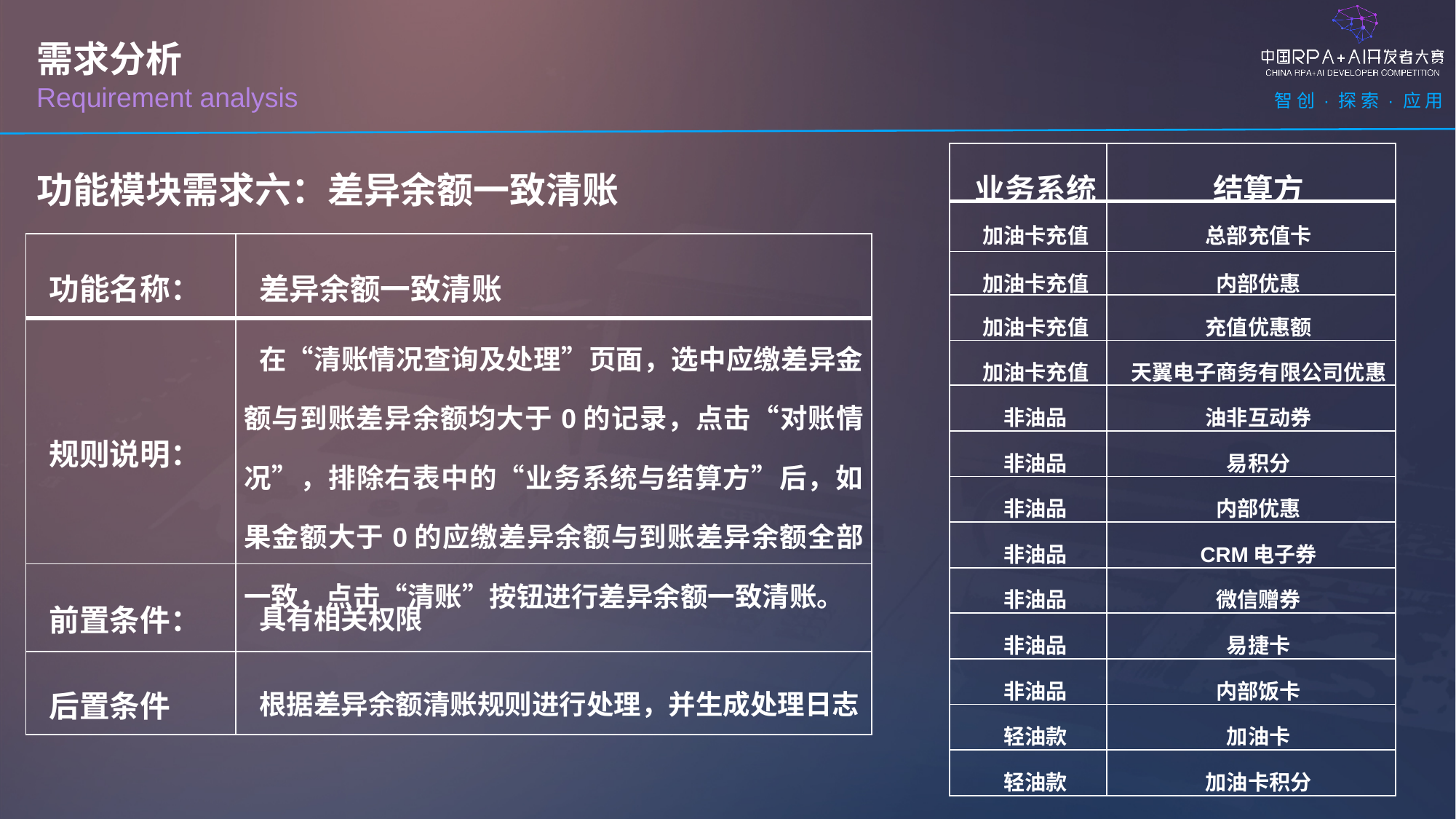

需求分析
Requirement analysis
| 业务系统 | 结算方 |
| --- | --- |
| 加油卡充值 | 总部充值卡 |
| 加油卡充值 | 内部优惠 |
| 加油卡充值 | 充值优惠额 |
| 加油卡充值 | 天翼电子商务有限公司优惠 |
| 非油品 | 油非互动券 |
| 非油品 | 易积分 |
| 非油品 | 内部优惠 |
| 非油品 | CRM电子券 |
| 非油品 | 微信赠券 |
| 非油品 | 易捷卡 |
| 非油品 | 内部饭卡 |
| 轻油款 | 加油卡 |
| 轻油款 | 加油卡积分 |
功能模块需求六：差异余额一致清账

| 功能名称： | 差异余额一致清账 |
| --- | --- |
| 规则说明： | 在“清账情况查询及处理”页面，选中应缴差异金额与到账差异余额均大于0的记录，点击“对账情况”，排除右表中的“业务系统与结算方”后，如果金额大于0的应缴差异余额与到账差异余额全部一致，点击“清账”按钮进行差异余额一致清账。 |
| 前置条件： | 具有相关权限 |
| 后置条件 | 根据差异余额清账规则进行处理，并生成处理日志 |